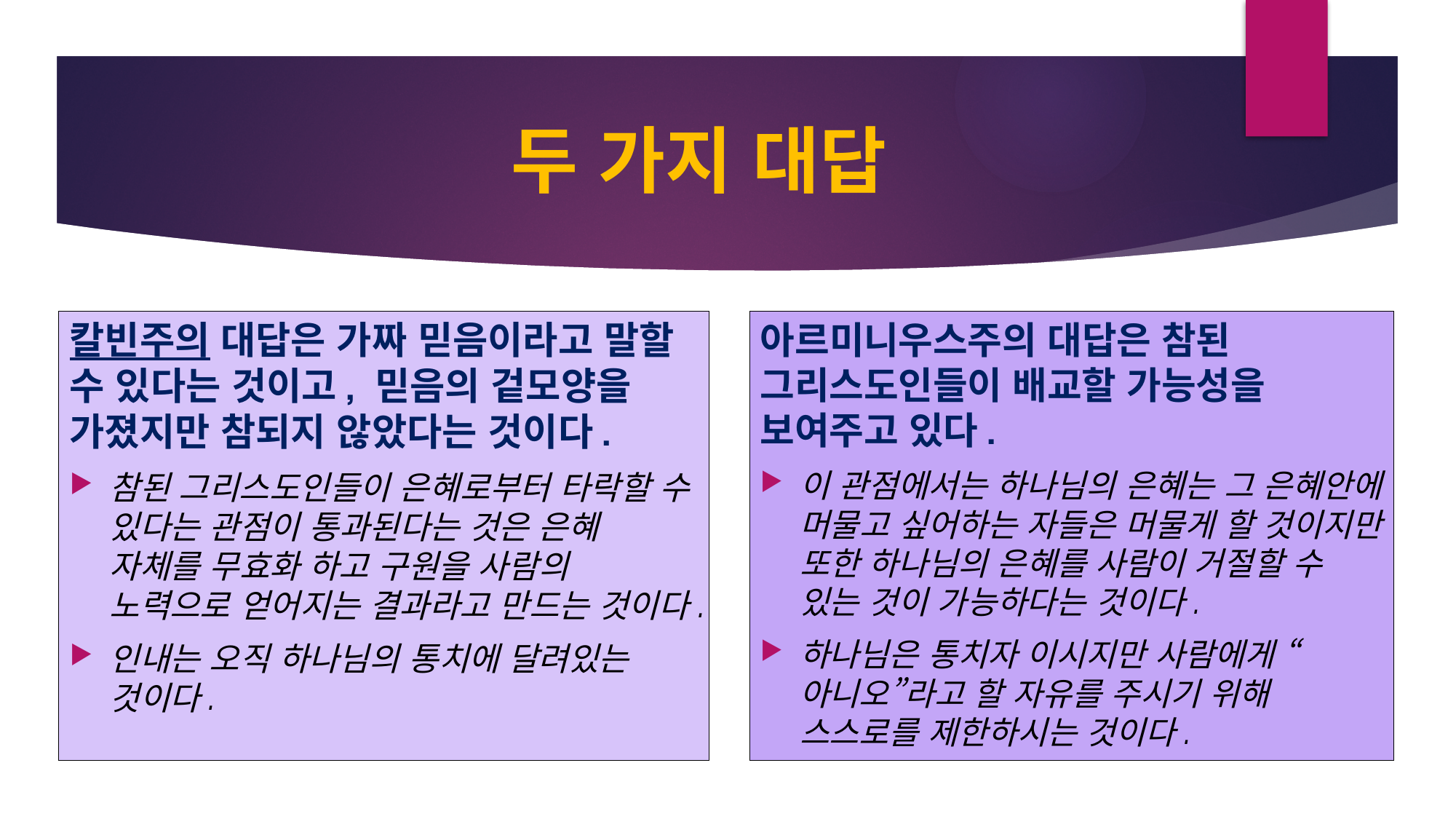

# 두 가지 대답
아르미니우스주의 대답은 참된 그리스도인들이 배교할 가능성을 보여주고 있다.
이 관점에서는 하나님의 은혜는 그 은혜안에 머물고 싶어하는 자들은 머물게 할 것이지만 또한 하나님의 은혜를 사람이 거절할 수 있는 것이 가능하다는 것이다.
하나님은 통치자 이시지만 사람에게 “아니오”라고 할 자유를 주시기 위해 스스로를 제한하시는 것이다.
칼빈주의 대답은 가짜 믿음이라고 말할 수 있다는 것이고, 믿음의 겉모양을 가졌지만 참되지 않았다는 것이다.
참된 그리스도인들이 은혜로부터 타락할 수 있다는 관점이 통과된다는 것은 은혜 자체를 무효화 하고 구원을 사람의 노력으로 얻어지는 결과라고 만드는 것이다.
인내는 오직 하나님의 통치에 달려있는 것이다.